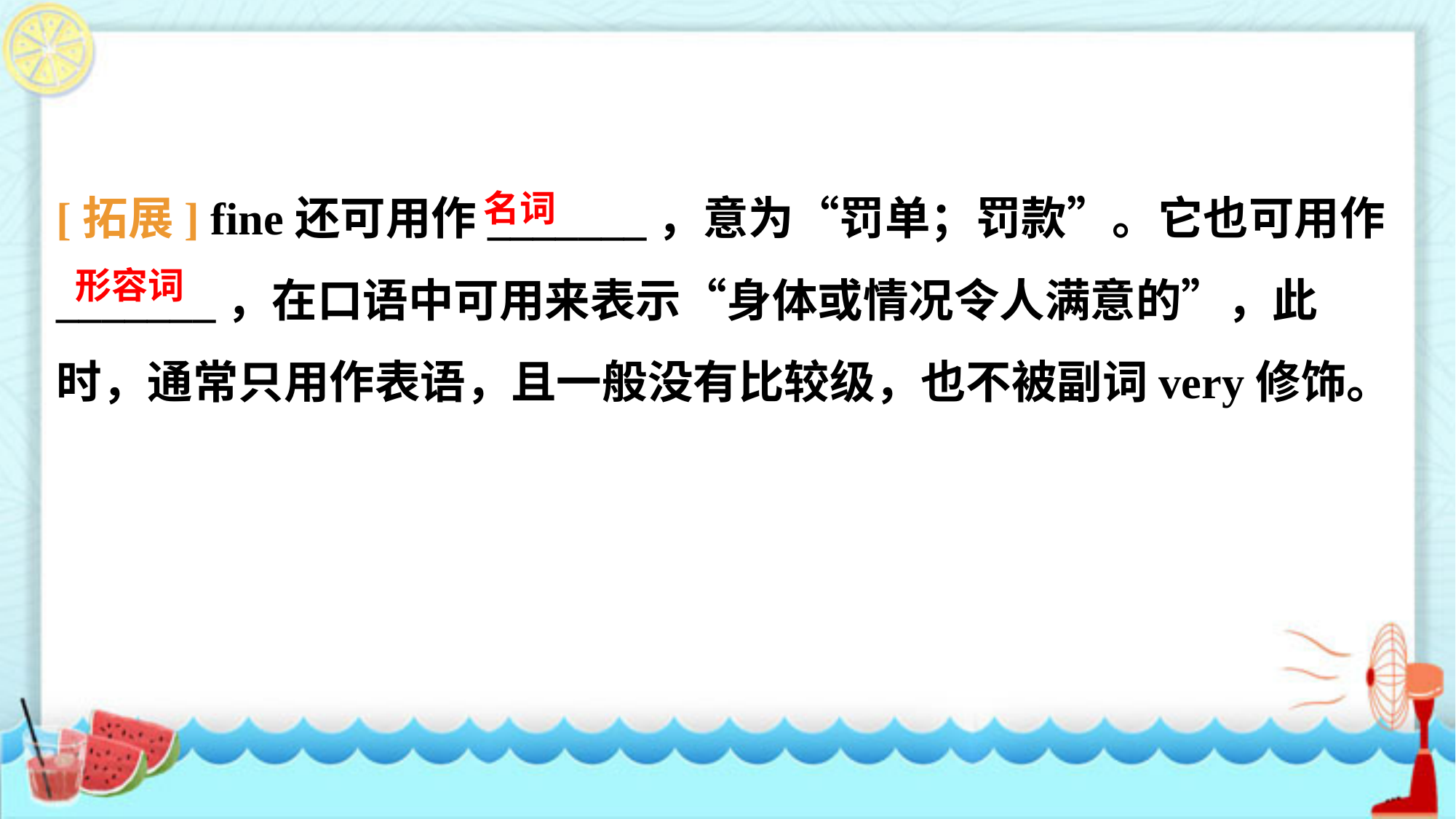

[拓展] fine还可用作_______，意为“罚单；罚款”。它也可用作_______，在口语中可用来表示“身体或情况令人满意的”，此时，通常只用作表语，且一般没有比较级，也不被副词very修饰。
名词
形容词